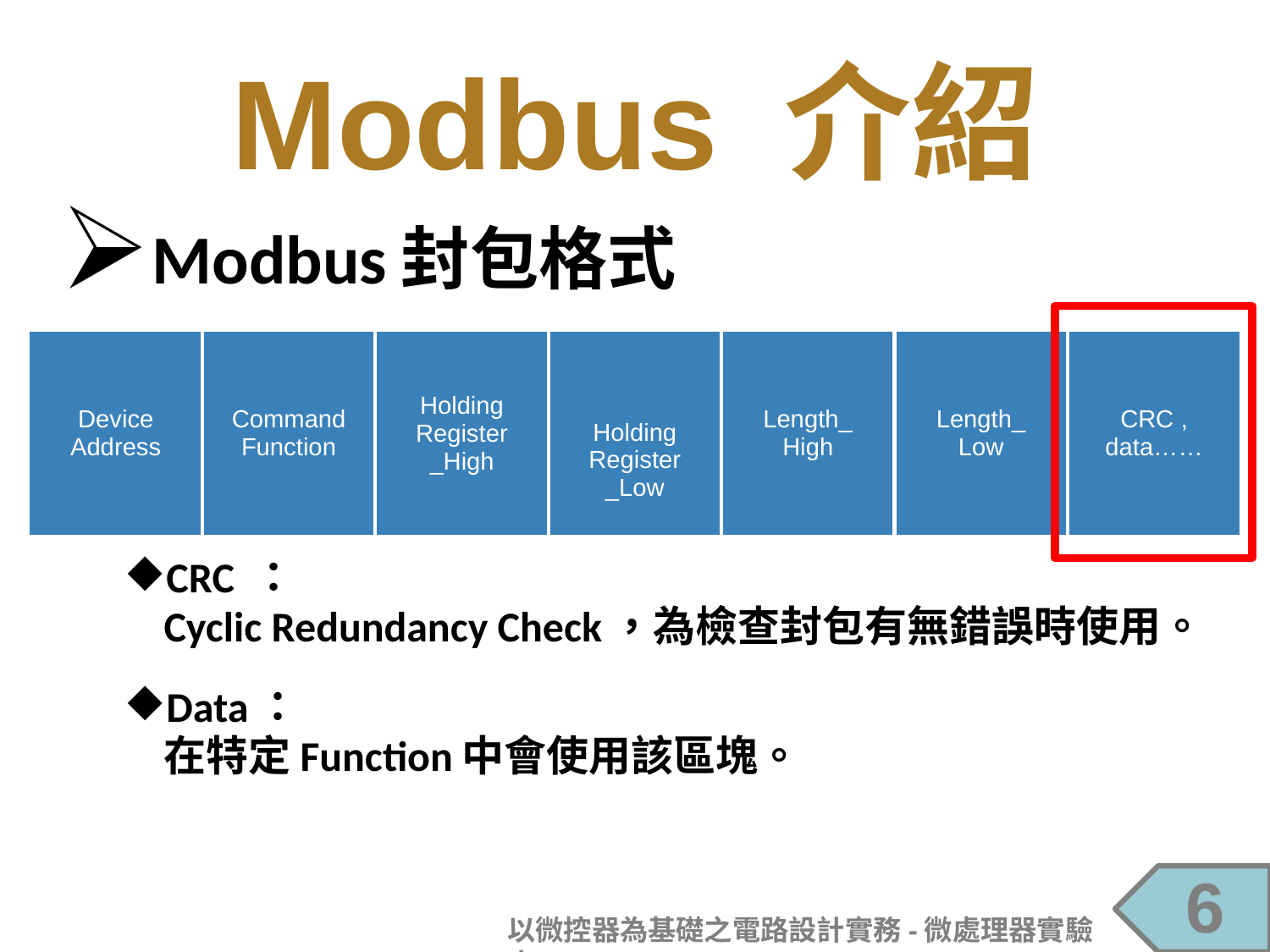

Modbus 介紹
Modbus封包格式

CRC ：
Cyclic Redundancy Check，為檢查封包有無錯誤時使用。
Data：
在特定Function中會使用該區塊。

| Device Address | Command Function | Holding Register \_High | Holding Register \_Low | Length\_ High | Length\_ Low | CRC , data…… |
| --- | --- | --- | --- | --- | --- | --- |
6

以微控器為基礎之電路設計實務-微處理器實驗室